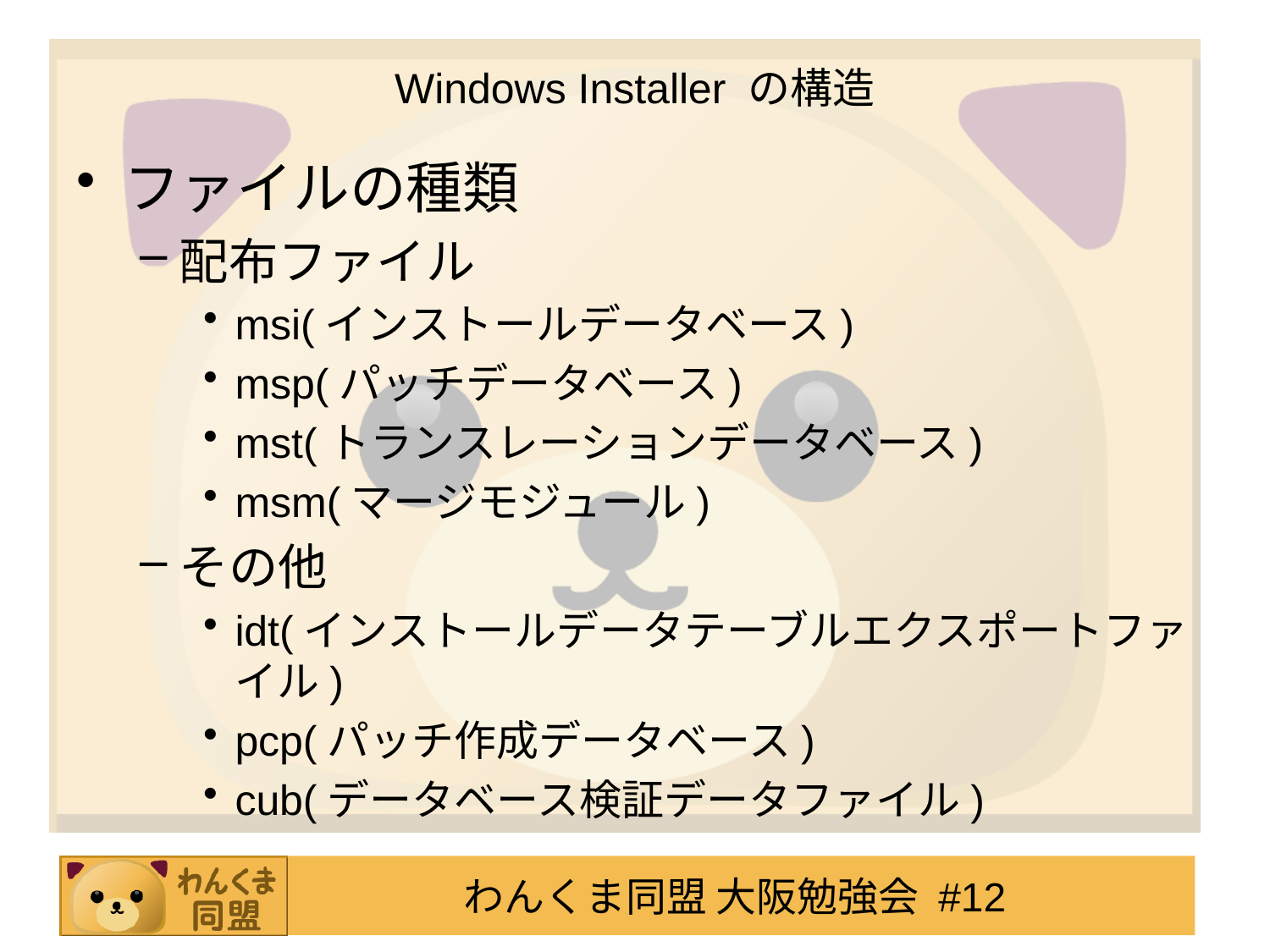

# Windows Installer の構造
ファイルの種類
配布ファイル
msi(インストールデータベース)
msp(パッチデータベース)
mst(トランスレーションデータベース)
msm(マージモジュール)
その他
idt(インストールデータテーブルエクスポートファイル)
pcp(パッチ作成データベース)
cub(データベース検証データファイル)